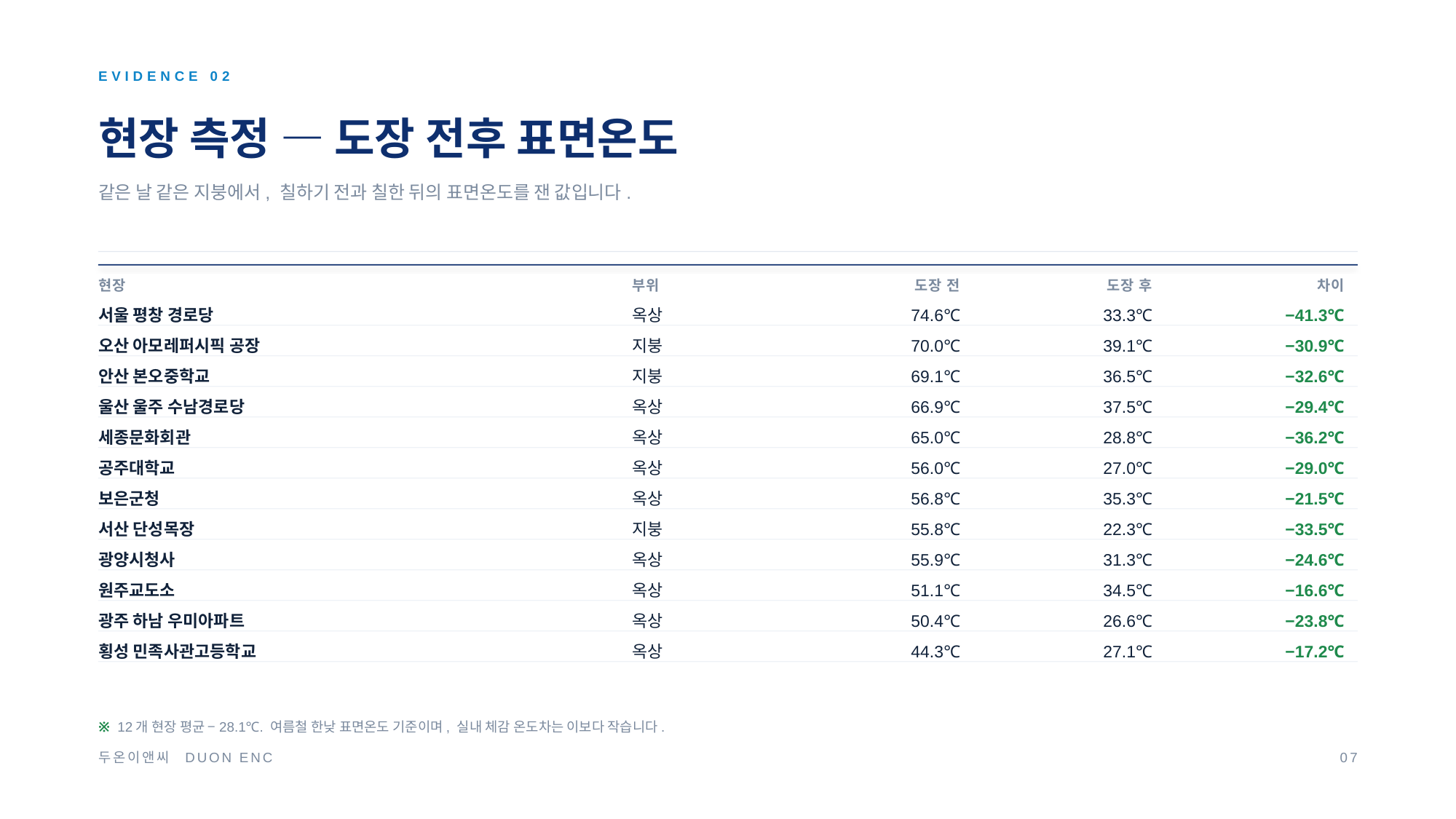

EVIDENCE 02
현장 측정 — 도장 전후 표면온도
같은 날 같은 지붕에서, 칠하기 전과 칠한 뒤의 표면온도를 잰 값입니다.

현장
부위
도장 전
도장 후
차이
서울 평창 경로당
옥상
74.6℃
33.3℃
−41.3℃

오산 아모레퍼시픽 공장
지붕
70.0℃
39.1℃
−30.9℃

안산 본오중학교
지붕
69.1℃
36.5℃
−32.6℃

울산 울주 수남경로당
옥상
66.9℃
37.5℃
−29.4℃

세종문화회관
옥상
65.0℃
28.8℃
−36.2℃

공주대학교
옥상
56.0℃
27.0℃
−29.0℃

보은군청
옥상
56.8℃
35.3℃
−21.5℃

서산 단성목장
지붕
55.8℃
22.3℃
−33.5℃

광양시청사
옥상
55.9℃
31.3℃
−24.6℃

원주교도소
옥상
51.1℃
34.5℃
−16.6℃

광주 하남 우미아파트
옥상
50.4℃
26.6℃
−23.8℃

횡성 민족사관고등학교
옥상
44.3℃
27.1℃
−17.2℃

※  12개 현장 평균 −28.1℃. 여름철 한낮 표면온도 기준이며, 실내 체감 온도차는 이보다 작습니다.
두온이앤씨  DUON ENC
07